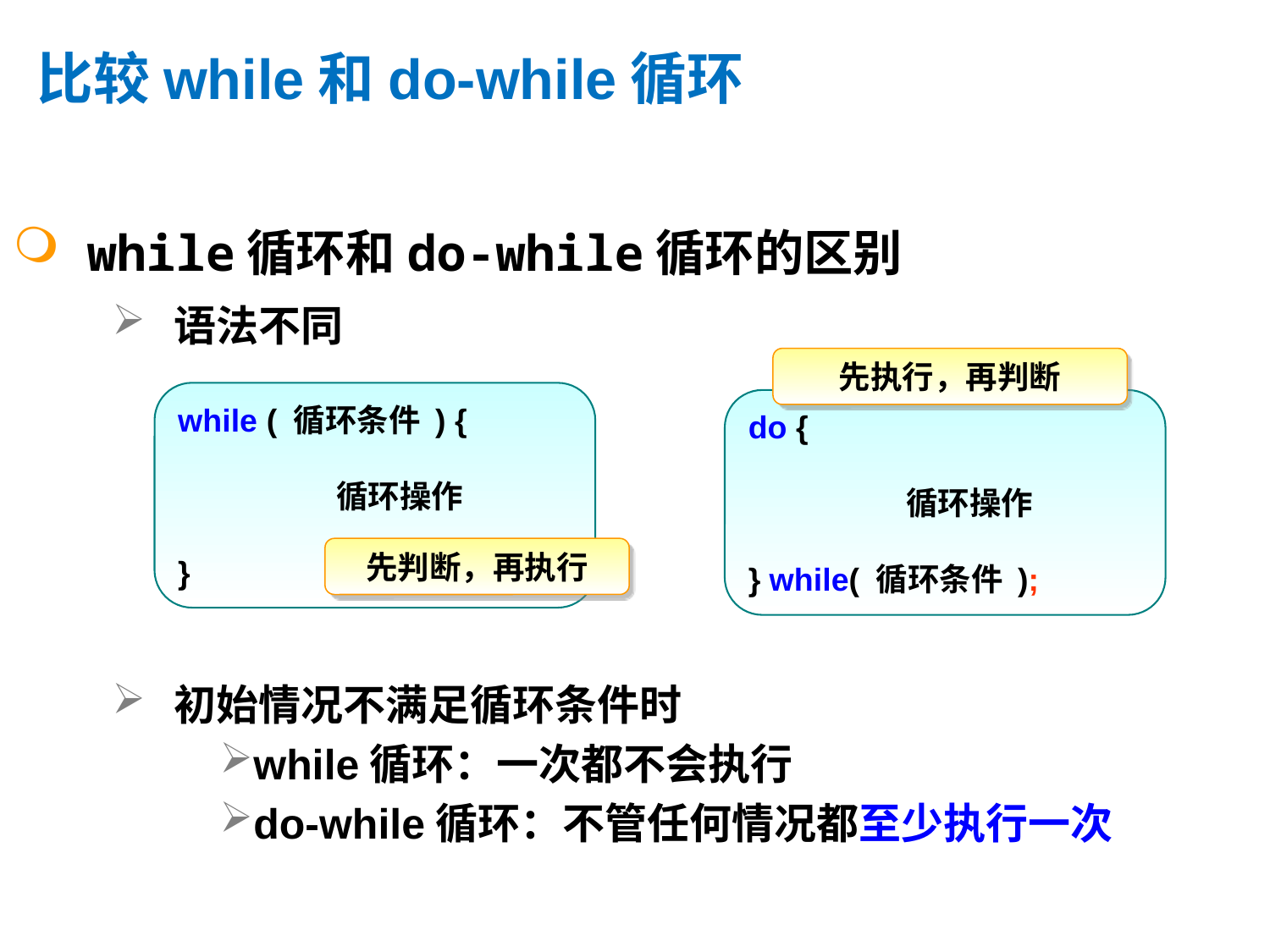

比较while和do-while循环
while循环和do-while循环的区别
语法不同

初始情况不满足循环条件时
while循环：一次都不会执行
do-while循环：不管任何情况都至少执行一次
先执行，再判断
while ( 循环条件 ) {

		循环操作

}
do {

		循环操作

} while( 循环条件 );
先判断，再执行